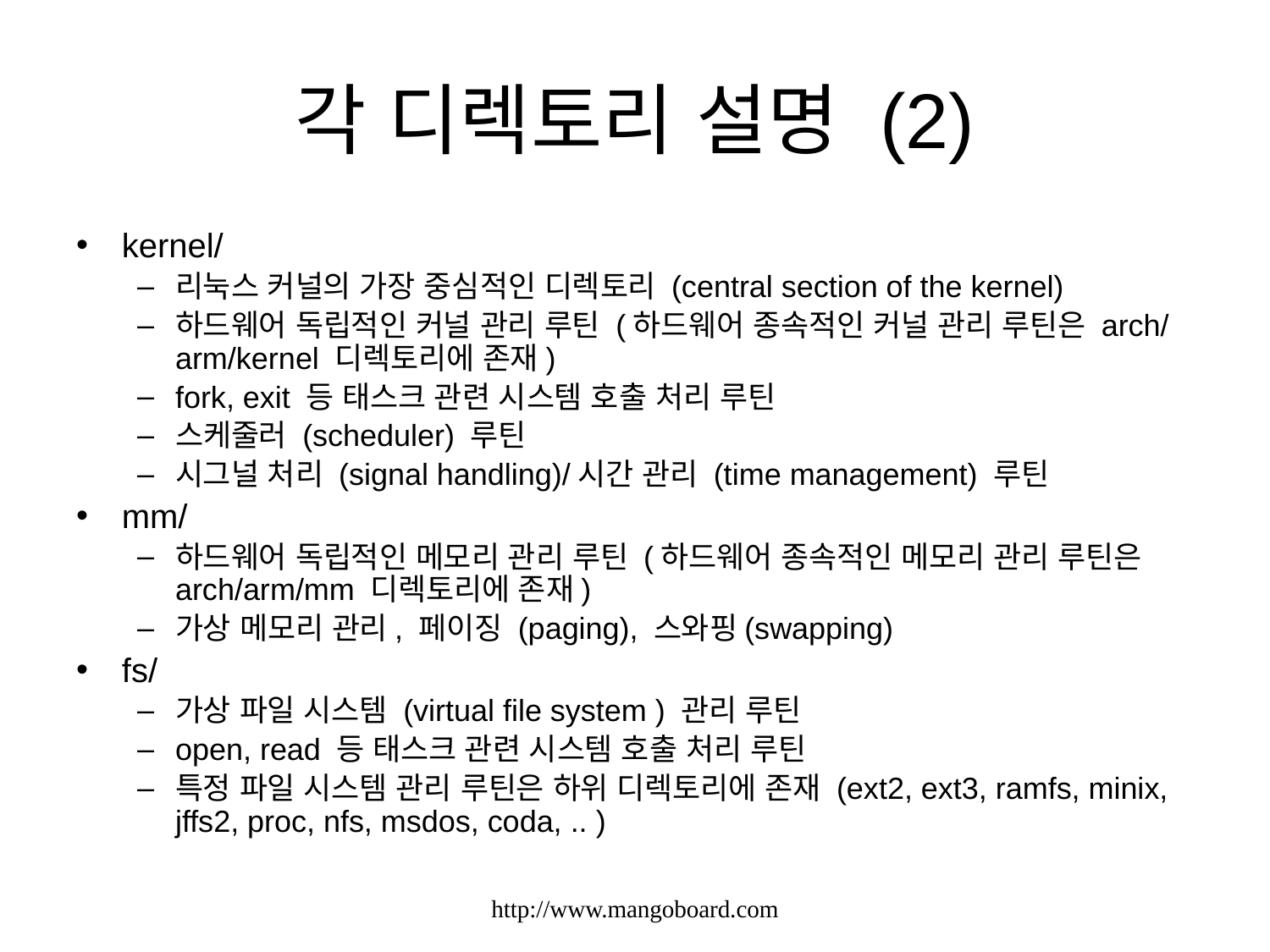

# 각 디렉토리 설명 (2)
kernel/
리눅스 커널의 가장 중심적인 디렉토리 (central section of the kernel)
하드웨어 독립적인 커널 관리 루틴 (하드웨어 종속적인 커널 관리 루틴은 arch/arm/kernel 디렉토리에 존재)
fork, exit 등 태스크 관련 시스템 호출 처리 루틴
스케줄러 (scheduler) 루틴
시그널 처리 (signal handling)/시간 관리 (time management) 루틴
mm/
하드웨어 독립적인 메모리 관리 루틴 (하드웨어 종속적인 메모리 관리 루틴은 arch/arm/mm 디렉토리에 존재)
가상 메모리 관리, 페이징 (paging), 스와핑(swapping)
fs/
가상 파일 시스템 (virtual file system ) 관리 루틴
open, read 등 태스크 관련 시스템 호출 처리 루틴
특정 파일 시스템 관리 루틴은 하위 디렉토리에 존재 (ext2, ext3, ramfs, minix, jffs2, proc, nfs, msdos, coda, .. )
http://www.mangoboard.com